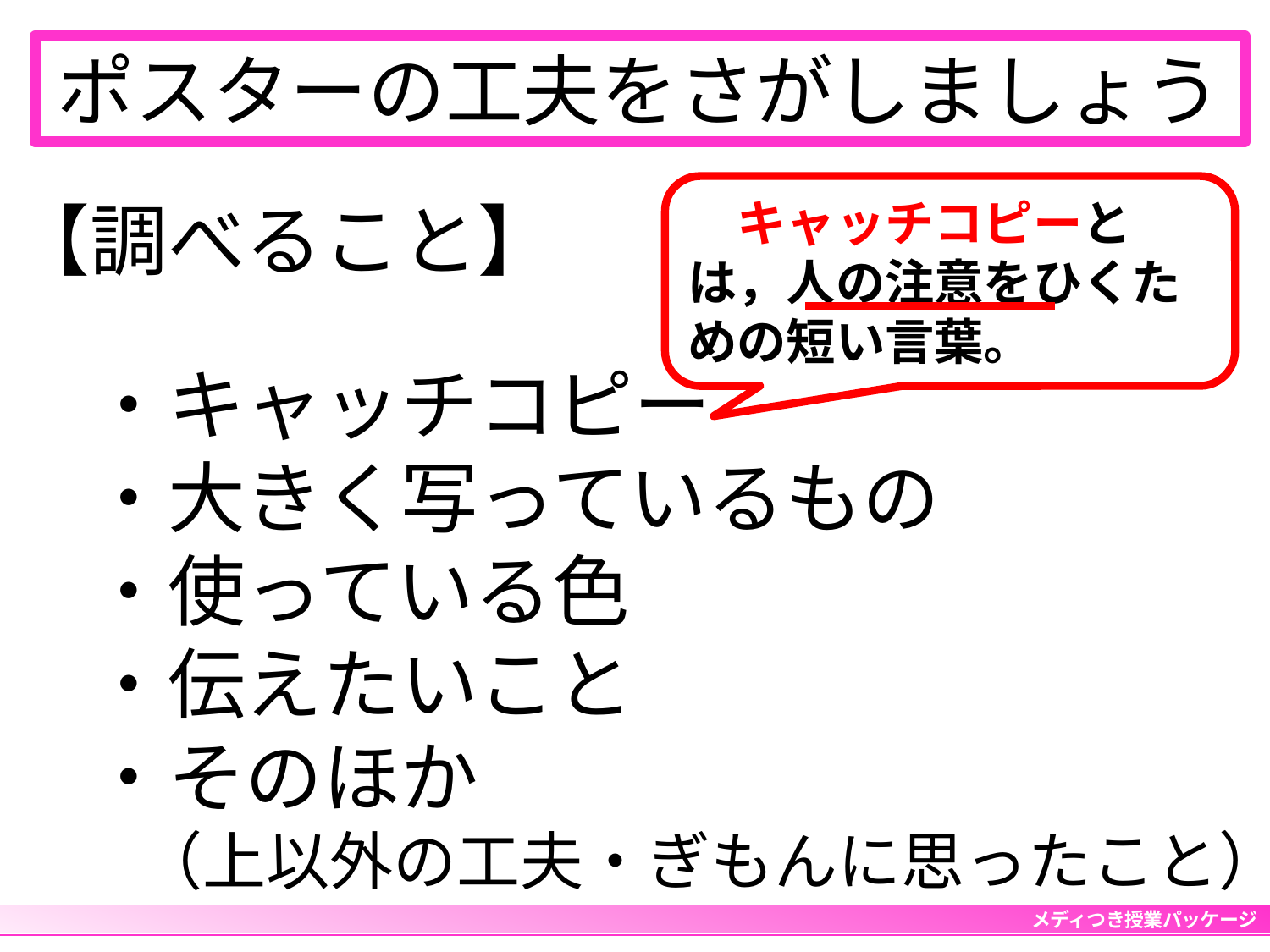

ポスターの工夫をさがしましょう
　キャッチコピーとは，人の注意をひくための短い言葉。
【調べること】

　・キャッチコピー
　・大きく写っているもの
　・使っている色
　・伝えたいこと
　・そのほか
　　（上以外の工夫・ぎもんに思ったこと）